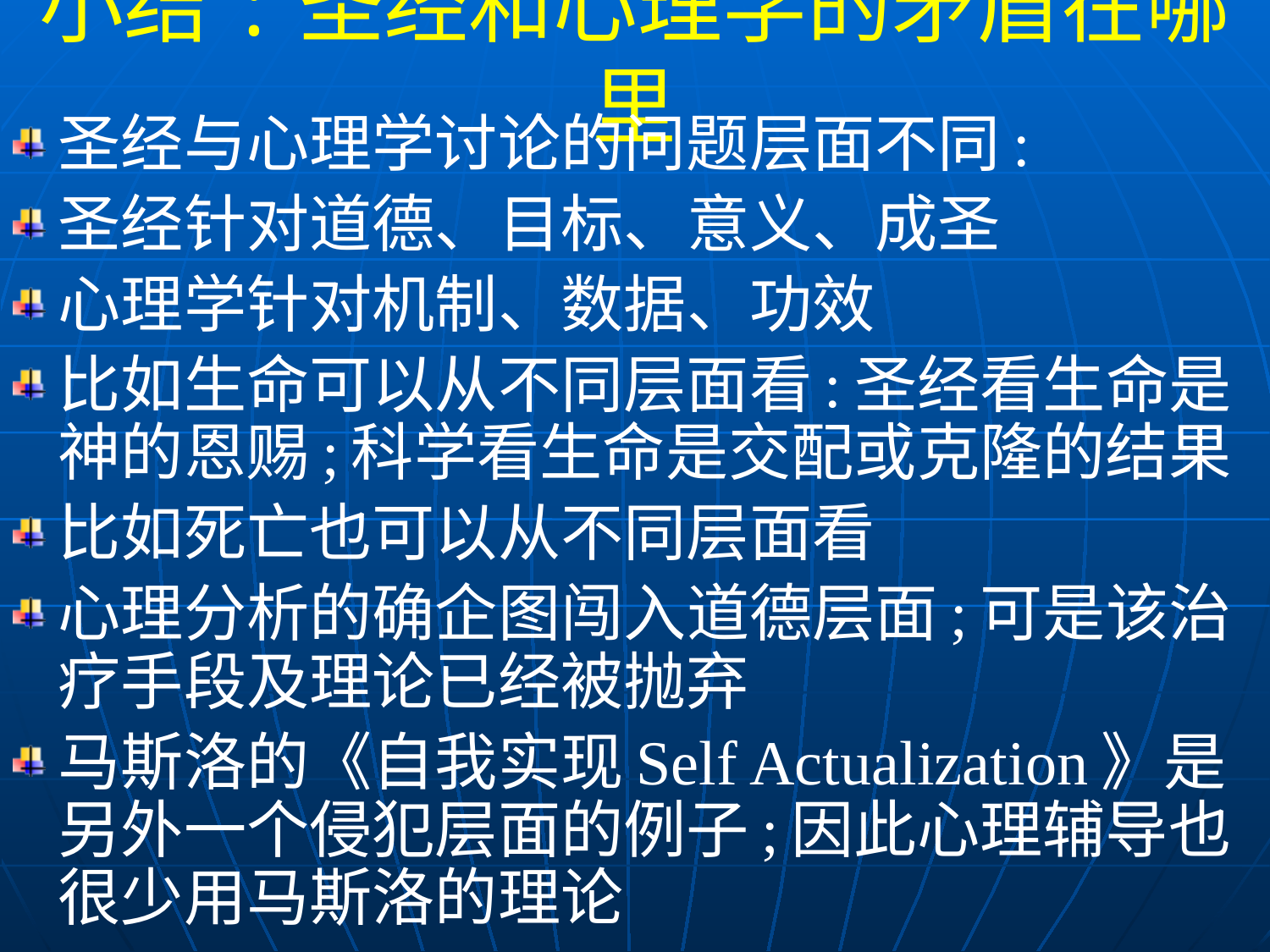

小结:圣经和心理学的矛盾在哪里
圣经与心理学讨论的问题层面不同:
圣经针对道德、目标、意义、成圣
心理学针对机制、数据、功效
比如生命可以从不同层面看:圣经看生命是神的恩赐;科学看生命是交配或克隆的结果
比如死亡也可以从不同层面看
心理分析的确企图闯入道德层面;可是该治疗手段及理论已经被抛弃
马斯洛的《自我实现Self Actualization》是另外一个侵犯层面的例子;因此心理辅导也很少用马斯洛的理论